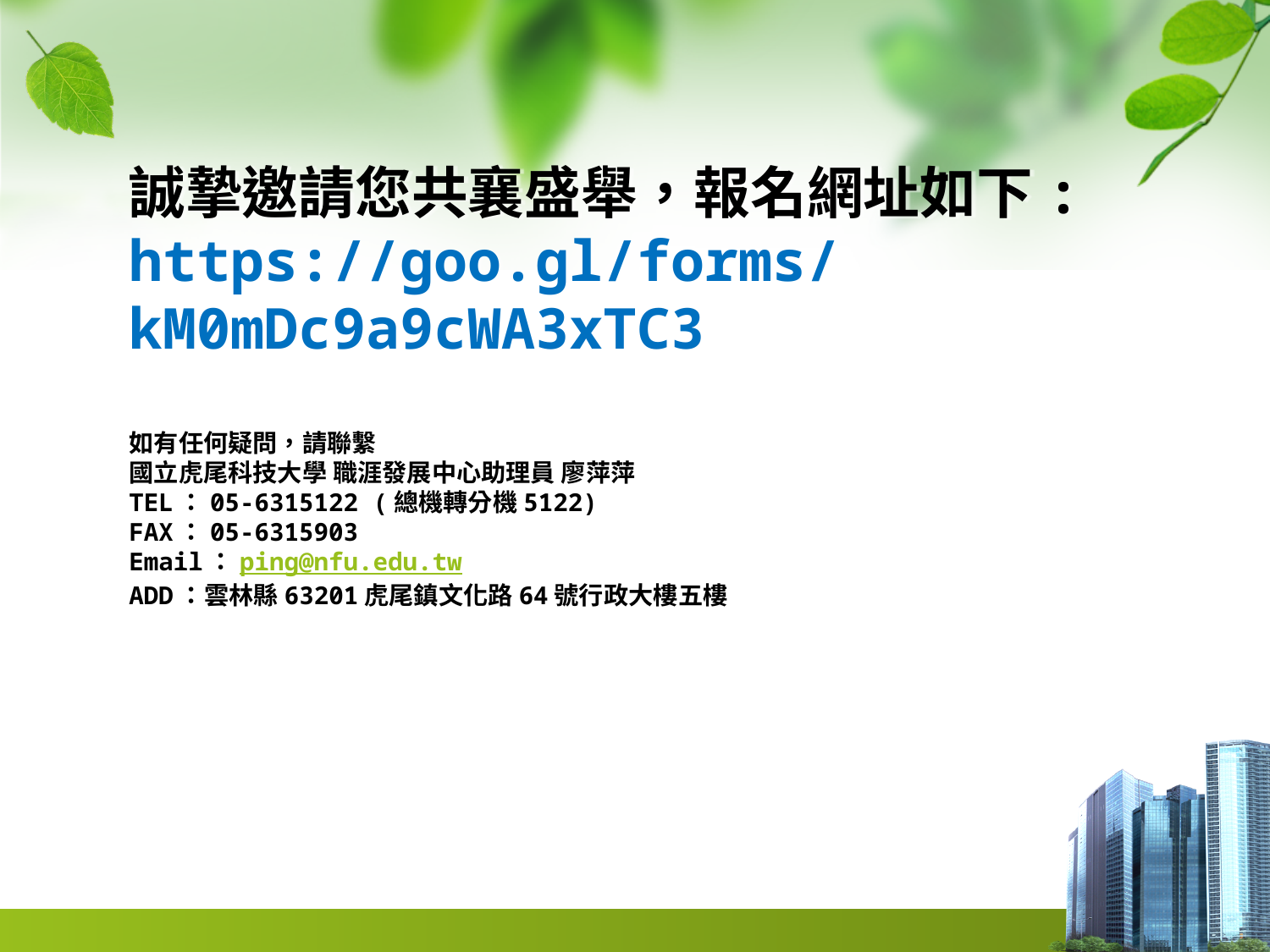

# 誠摯邀請您共襄盛舉，報名網址如下: https://goo.gl/forms/kM0mDc9a9cWA3xTC3 如有任何疑問，請聯繫 國立虎尾科技大學 職涯發展中心助理員 廖萍萍   TEL：05-6315122 (總機轉分機5122) FAX：05-6315903 Email：ping@nfu.edu.tw ADD：雲林縣63201虎尾鎮文化路64號行政大樓五樓